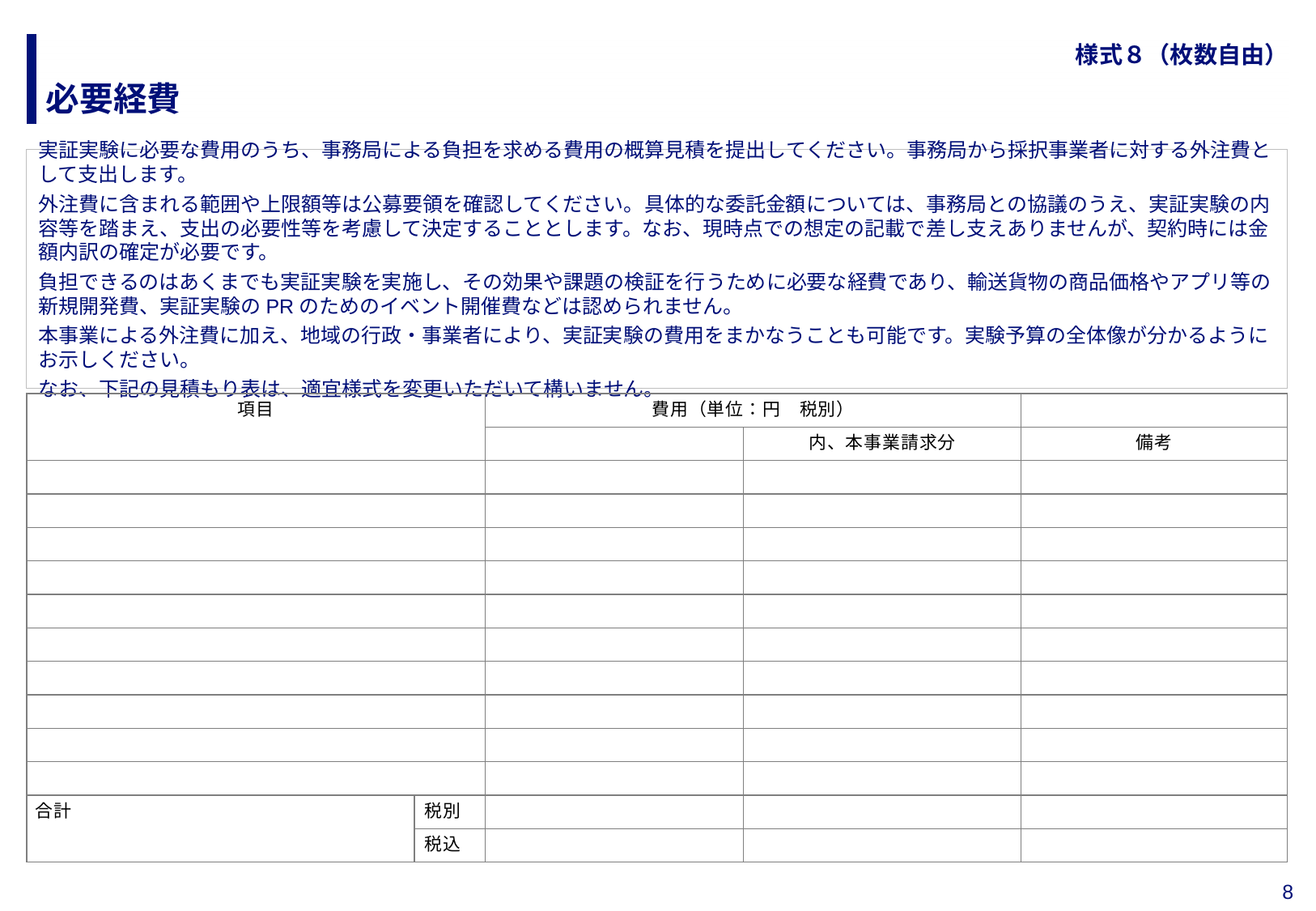

# 様式８（枚数自由）
必要経費
実証実験に必要な費用のうち、事務局による負担を求める費用の概算見積を提出してください。事務局から採択事業者に対する外注費として支出します。
外注費に含まれる範囲や上限額等は公募要領を確認してください。具体的な委託金額については、事務局との協議のうえ、実証実験の内容等を踏まえ、支出の必要性等を考慮して決定することとします。なお、現時点での想定の記載で差し支えありませんが、契約時には金額内訳の確定が必要です。
負担できるのはあくまでも実証実験を実施し、その効果や課題の検証を行うために必要な経費であり、輸送貨物の商品価格やアプリ等の新規開発費、実証実験のPRのためのイベント開催費などは認められません。
本事業による外注費に加え、地域の行政・事業者により、実証実験の費用をまかなうことも可能です。実験予算の全体像が分かるようにお示しください。
なお、下記の見積もり表は、適宜様式を変更いただいて構いません。
| 項目 |  | 費用（単位：円　税別） |  |  |
| --- | --- | --- | --- | --- |
|  |  |  | 内、本事業請求分 | 備考 |
|  |  |  |  |  |
|  |  |  |  |  |
|  |  |  |  |  |
|  |  |  |  |  |
|  |  |  |  |  |
|  |  |  |  |  |
|  |  |  |  |  |
|  |  |  |  |  |
|  |  |  |  |  |
|  |  |  |  |  |
| 合計 | 税別 |  |  |  |
|  | 税込 |  |  |  |